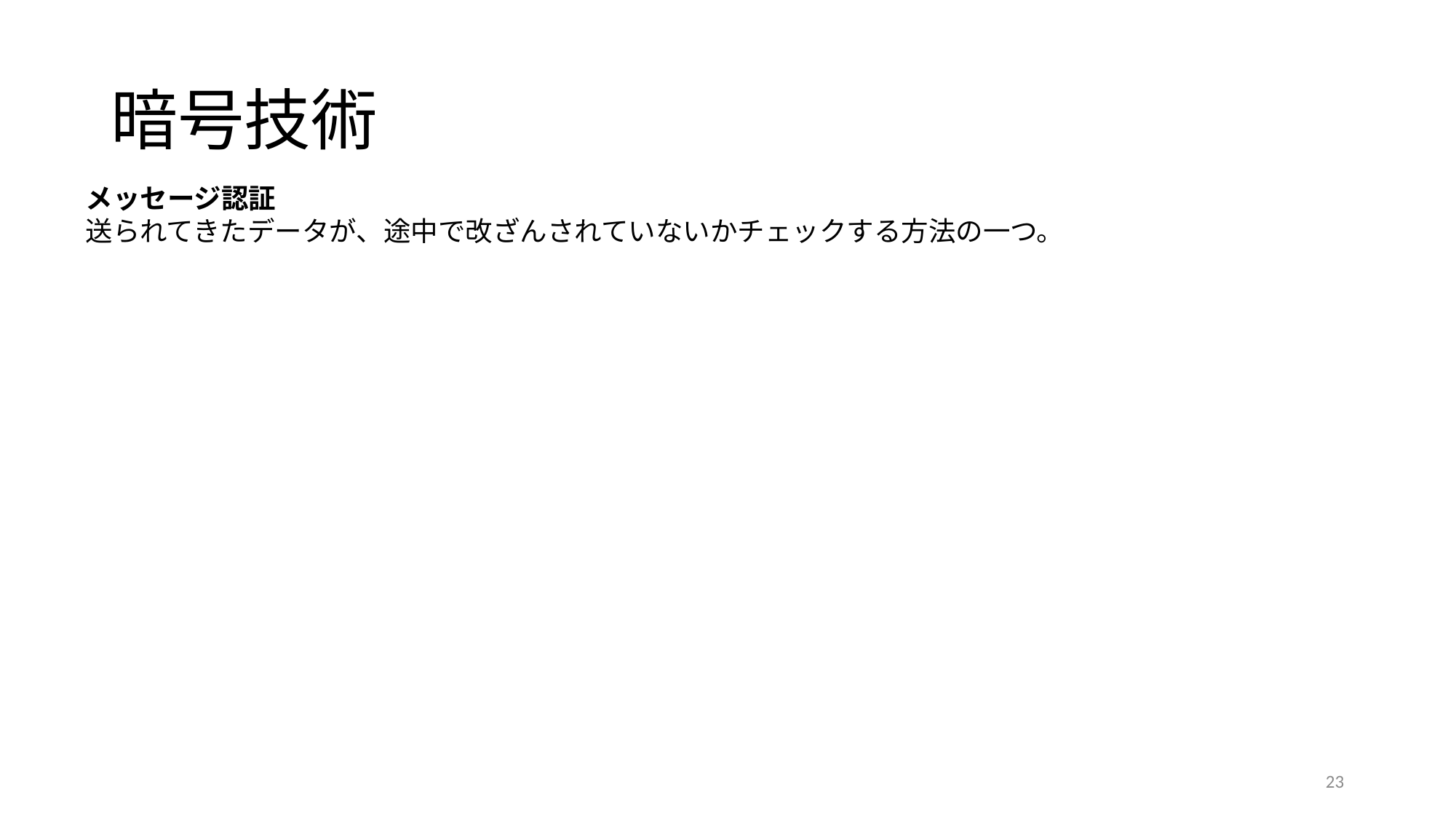

# 暗号技術
メッセージ認証
送られてきたデータが、途中で改ざんされていないかチェックする方法の一つ。

23